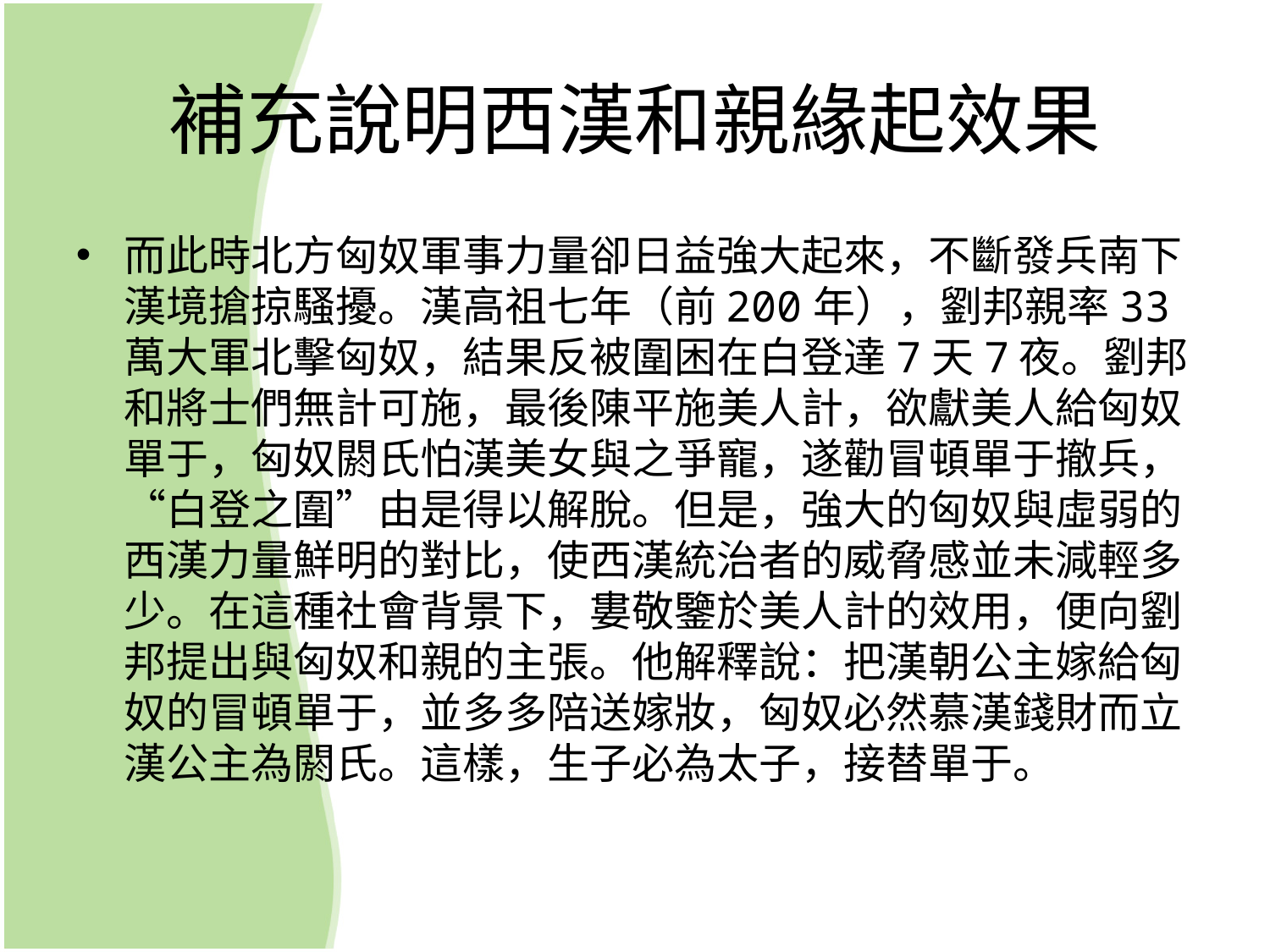

# 補充說明西漢和親緣起效果
而此時北方匈奴軍事力量卻日益強大起來，不斷發兵南下漢境搶掠騷擾。漢高祖七年（前200年），劉邦親率33萬大軍北擊匈奴，結果反被圍困在白登達7天7夜。劉邦和將士們無計可施，最後陳平施美人計，欲獻美人給匈奴單于，匈奴閼氏怕漢美女與之爭寵，遂勸冒頓單于撤兵，“白登之圍”由是得以解脫。但是，強大的匈奴與虛弱的西漢力量鮮明的對比，使西漢統治者的威脅感並未減輕多少。在這種社會背景下，婁敬鑒於美人計的效用，便向劉邦提出與匈奴和親的主張。他解釋說：把漢朝公主嫁給匈奴的冒頓單于，並多多陪送嫁妝，匈奴必然慕漢錢財而立漢公主為閼氏。這樣，生子必為太子，接替單于。